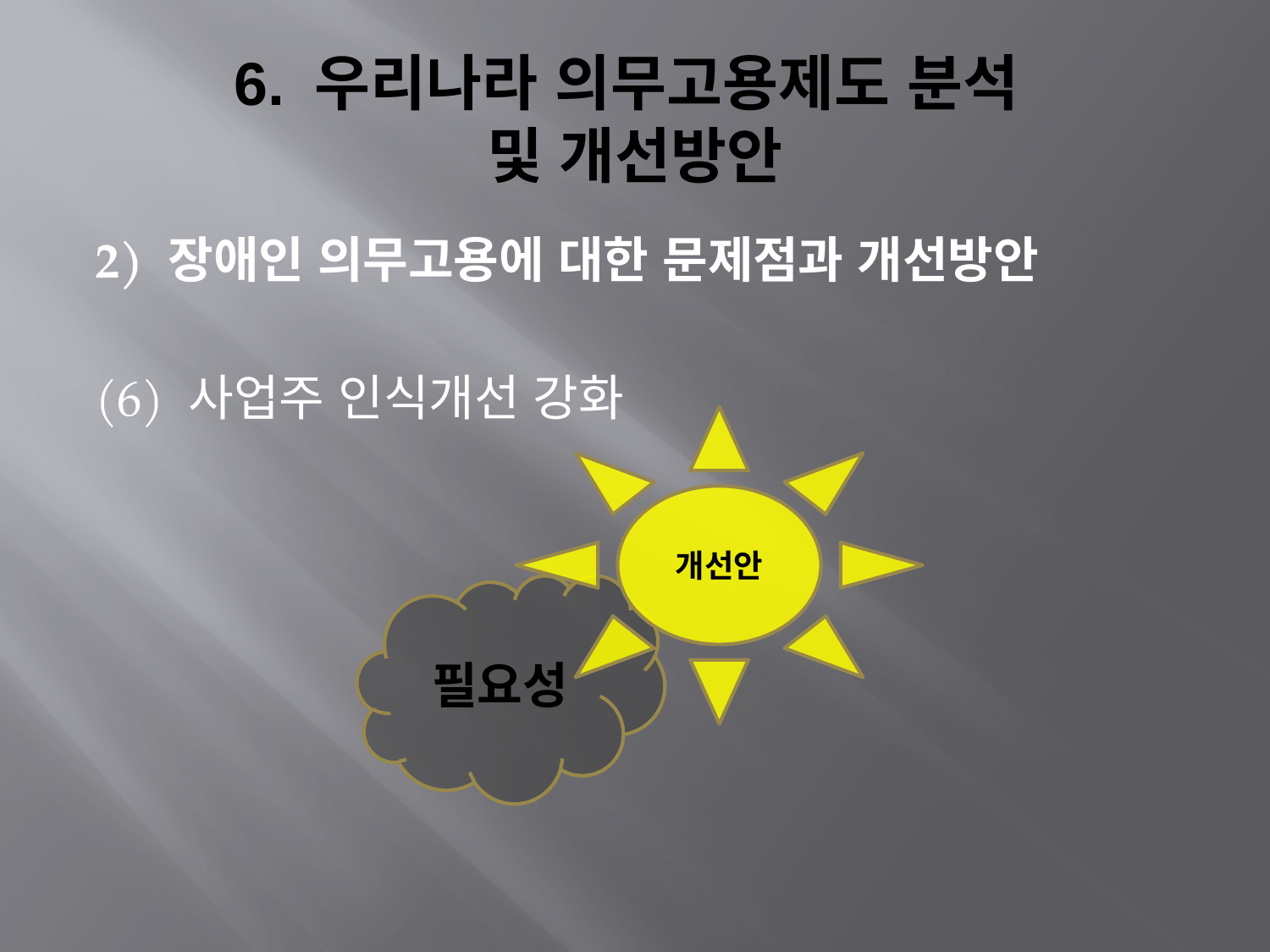

# 6. 우리나라 의무고용제도 분석 및 개선방안
2) 장애인 의무고용에 대한 문제점과 개선방안

(6) 사업주 인식개선 강화

개선안
필요성